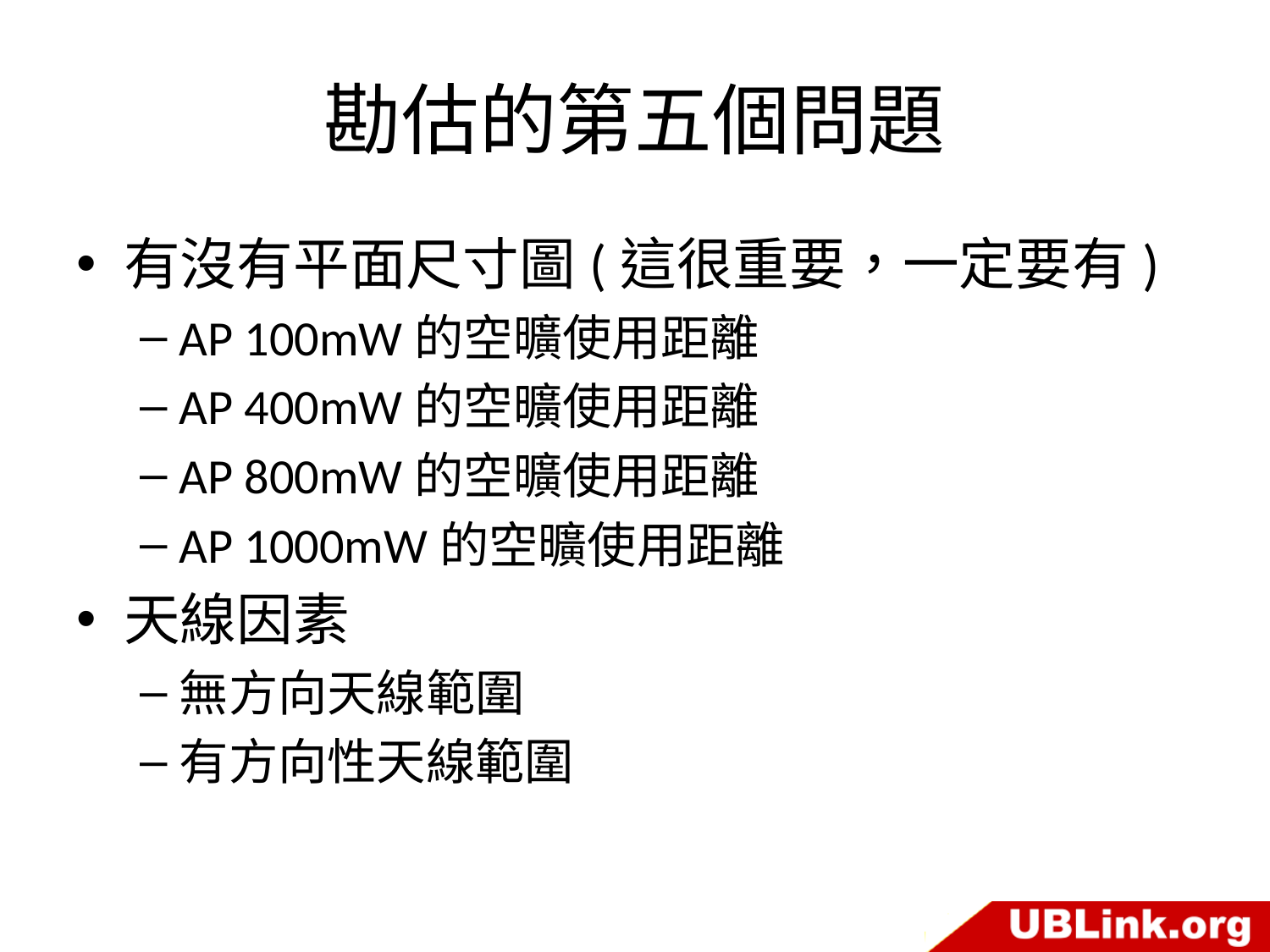

# 勘估的第五個問題
有沒有平面尺寸圖(這很重要，一定要有)
AP 100mW的空曠使用距離
AP 400mW的空曠使用距離
AP 800mW的空曠使用距離
AP 1000mW的空曠使用距離
天線因素
無方向天線範圍
有方向性天線範圍